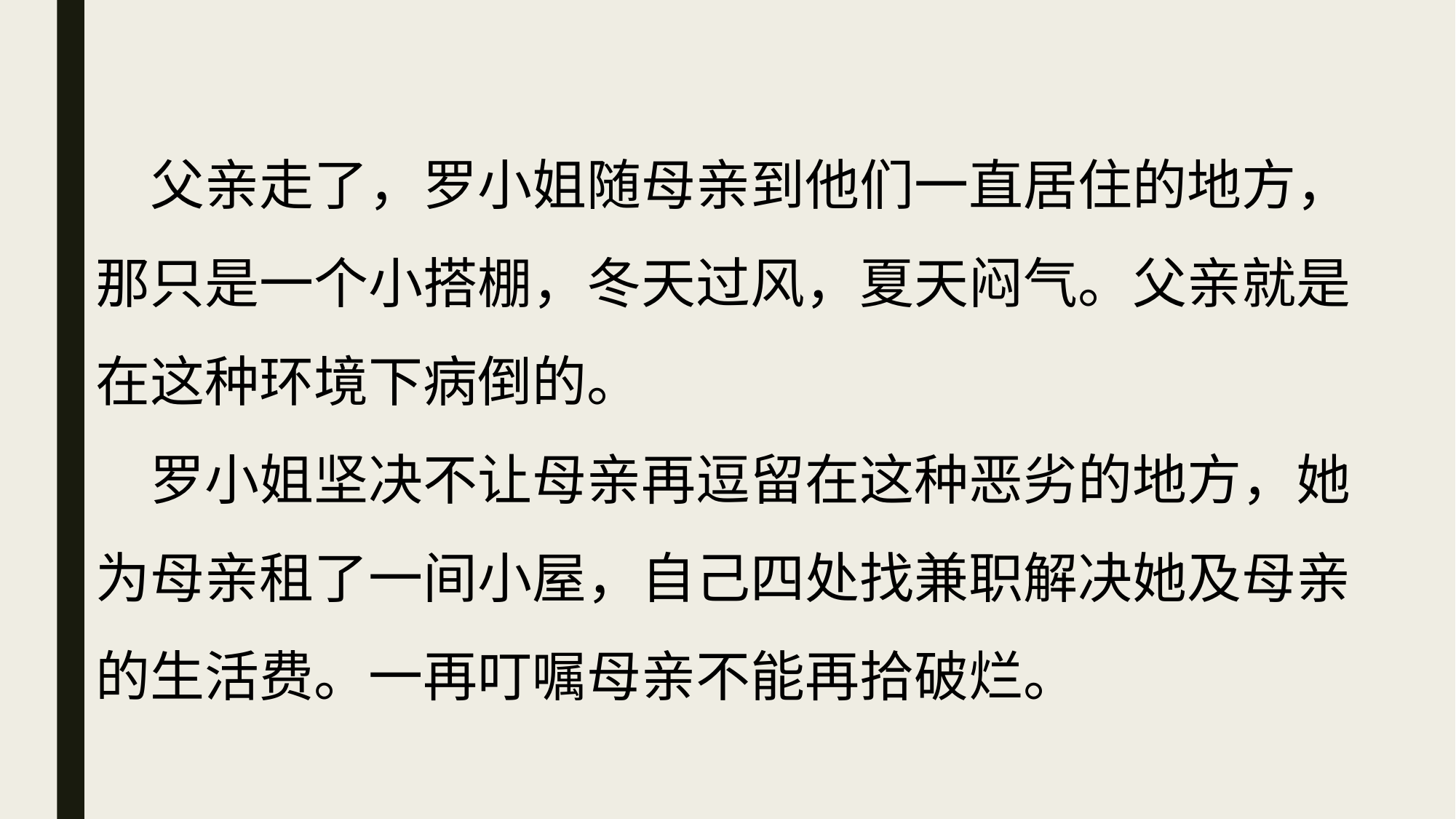

父亲走了，罗小姐随母亲到他们一直居住的地方，那只是一个小搭棚，冬天过风，夏天闷气。父亲就是在这种环境下病倒的。
罗小姐坚决不让母亲再逗留在这种恶劣的地方，她为母亲租了一间小屋，自己四处找兼职解决她及母亲的生活费。一再叮嘱母亲不能再拾破烂。